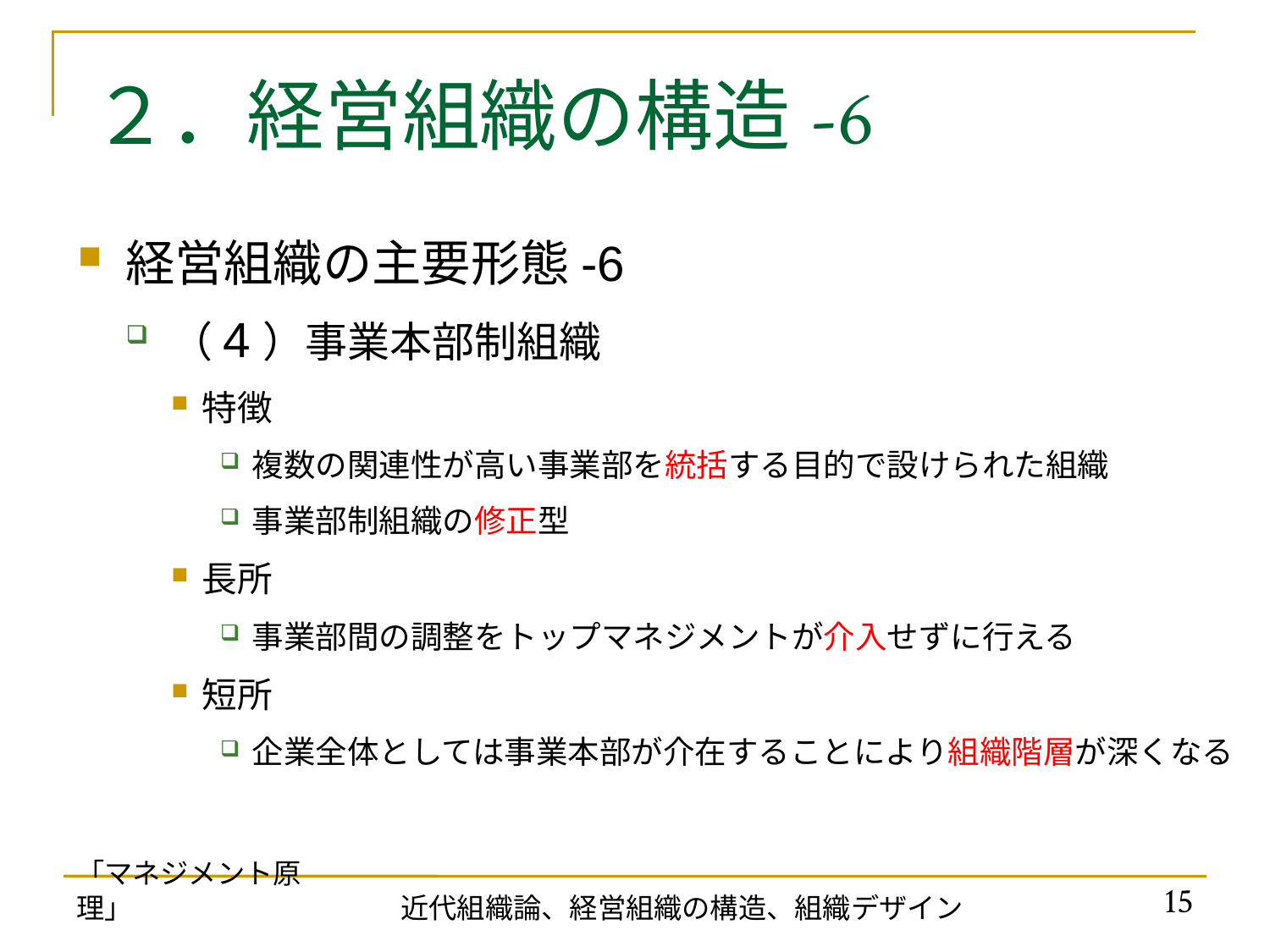

# ２．経営組織の構造-6
経営組織の主要形態-6
（4）事業本部制組織
特徴
複数の関連性が高い事業部を統括する目的で設けられた組織
事業部制組織の修正型
長所
事業部間の調整をトップマネジメントが介入せずに行える
短所
企業全体としては事業本部が介在することにより組織階層が深くなる
「マネジメント原理」
15
近代組織論、経営組織の構造、組織デザイン